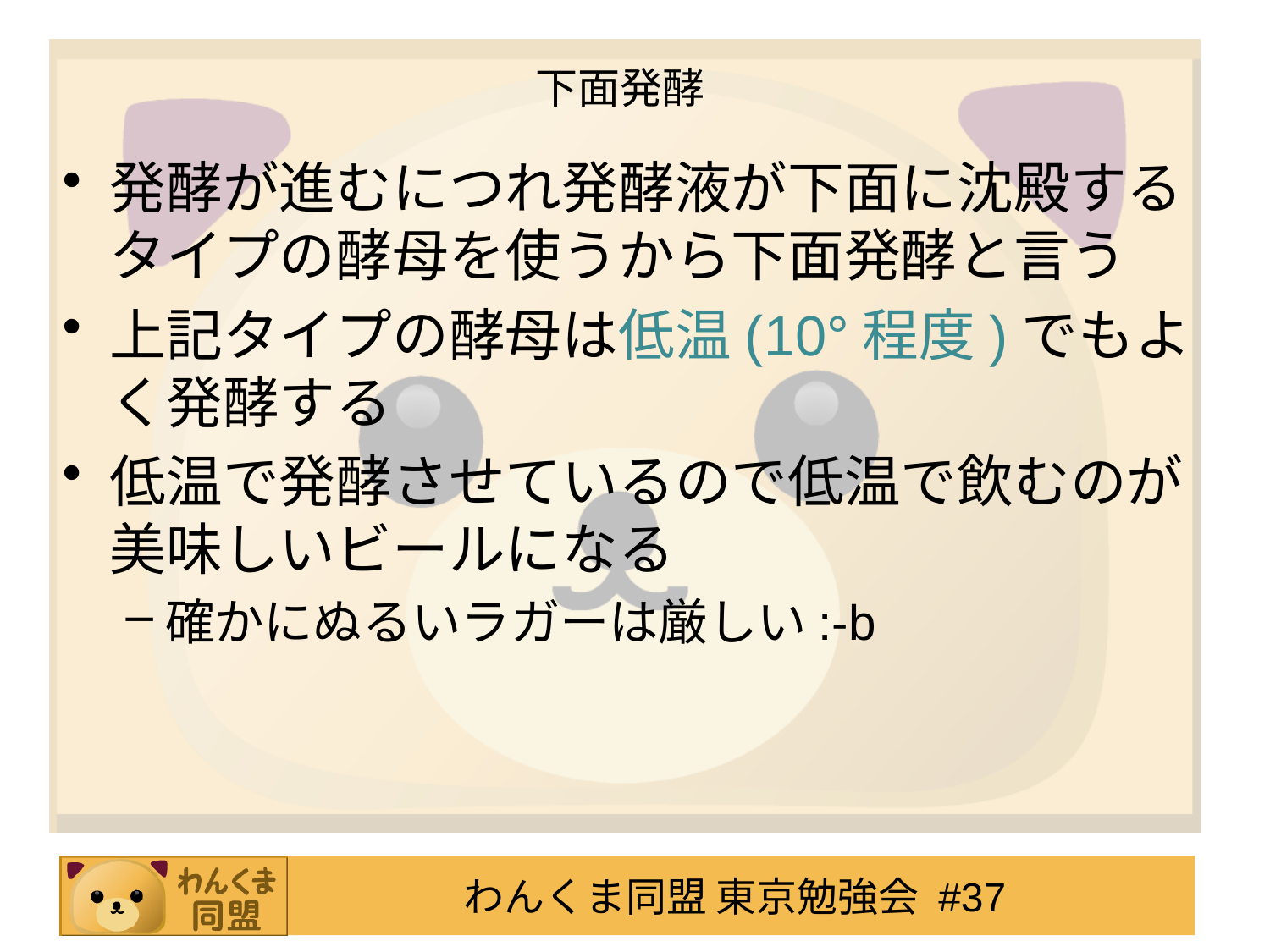

# 下面発酵
発酵が進むにつれ発酵液が下面に沈殿するタイプの酵母を使うから下面発酵と言う
上記タイプの酵母は低温(10°程度)でもよく発酵する
低温で発酵させているので低温で飲むのが美味しいビールになる
確かにぬるいラガーは厳しい:-b